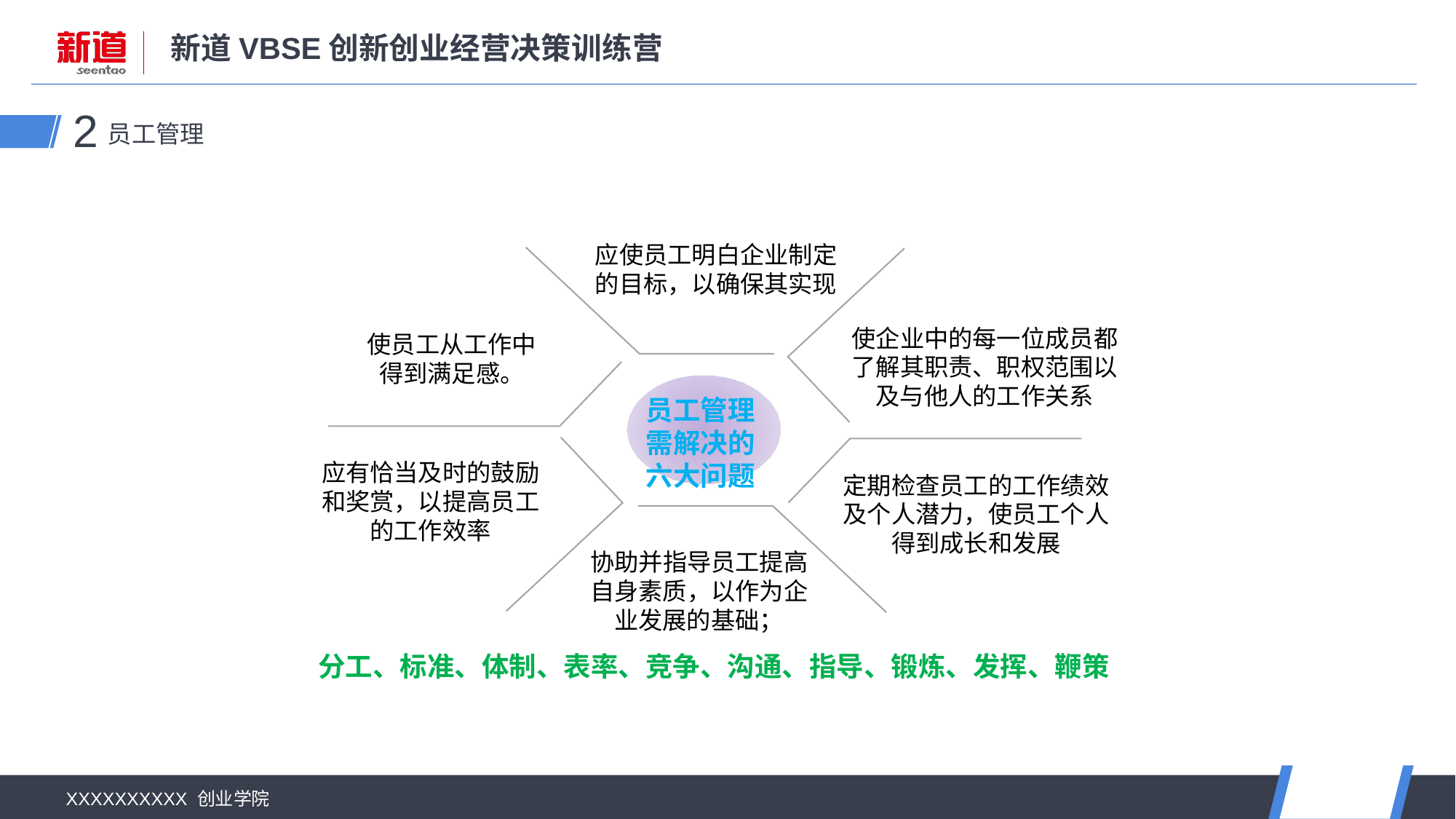

员工管理
2
应使员工明白企业制定的目标，以确保其实现

使企业中的每一位成员都了解其职责、职权范围以及与他人的工作关系
使员工从工作中得到满足感。

员工管理需解决的六大问题

应有恰当及时的鼓励和奖赏，以提高员工的工作效率
定期检查员工的工作绩效及个人潜力，使员工个人得到成长和发展

协助并指导员工提高自身素质，以作为企业发展的基础；
分工、标准、体制、表率、竞争、沟通、指导、锻炼、发挥、鞭策
10